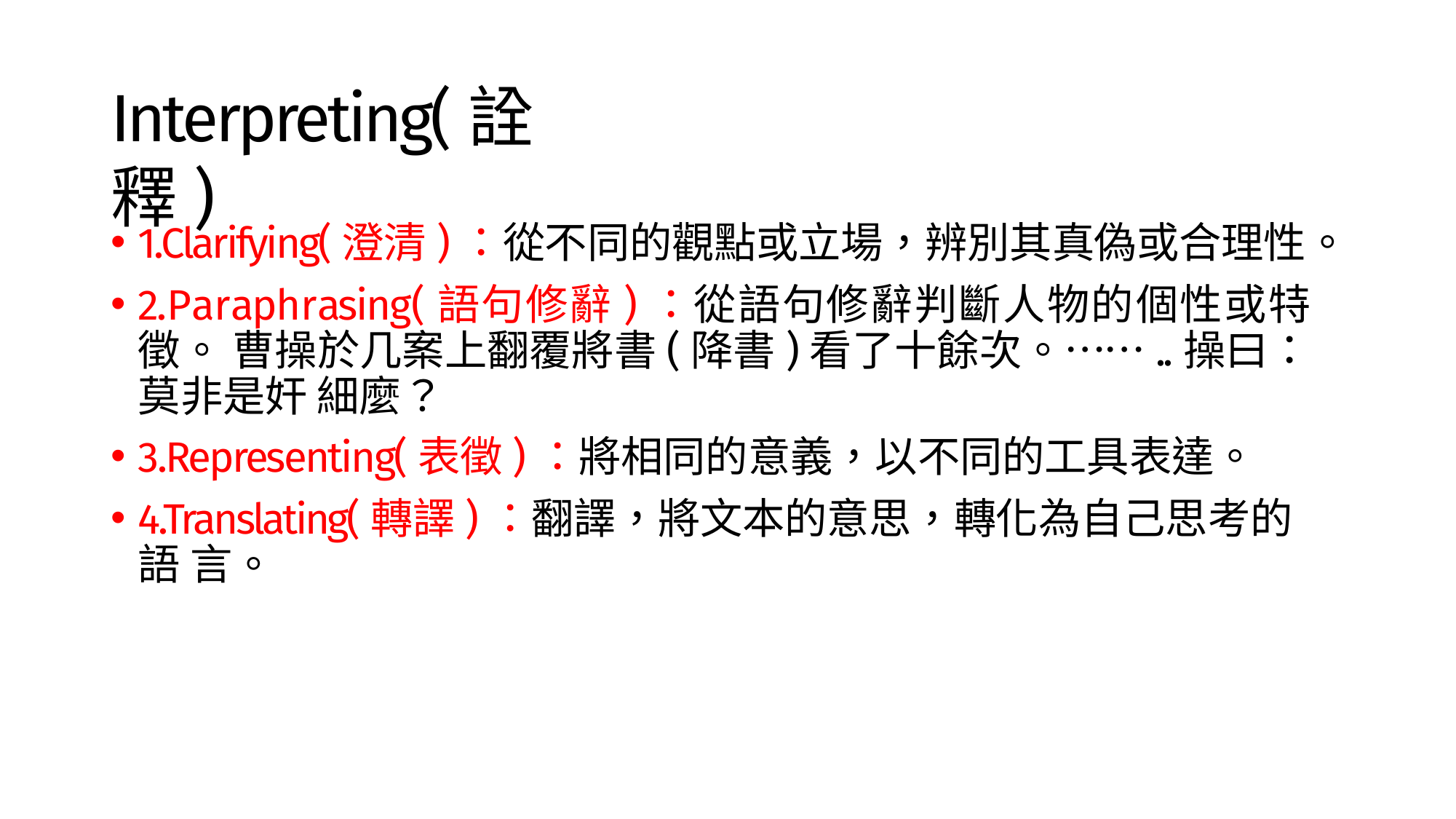

# Interpreting(詮釋)
1.Clarifying(澄清)：從不同的觀點或立場，辨別其真偽或合理性。
2.Paraphrasing(語句修辭)：從語句修辭判斷人物的個性或特徵。 曹操於几案上翻覆將書(降書)看了十餘次。……..操曰：莫非是奸 細麼？
3.Representing(表徵)：將相同的意義，以不同的工具表達。
4.Translating(轉譯)：翻譯，將文本的意思，轉化為自己思考的語 言。